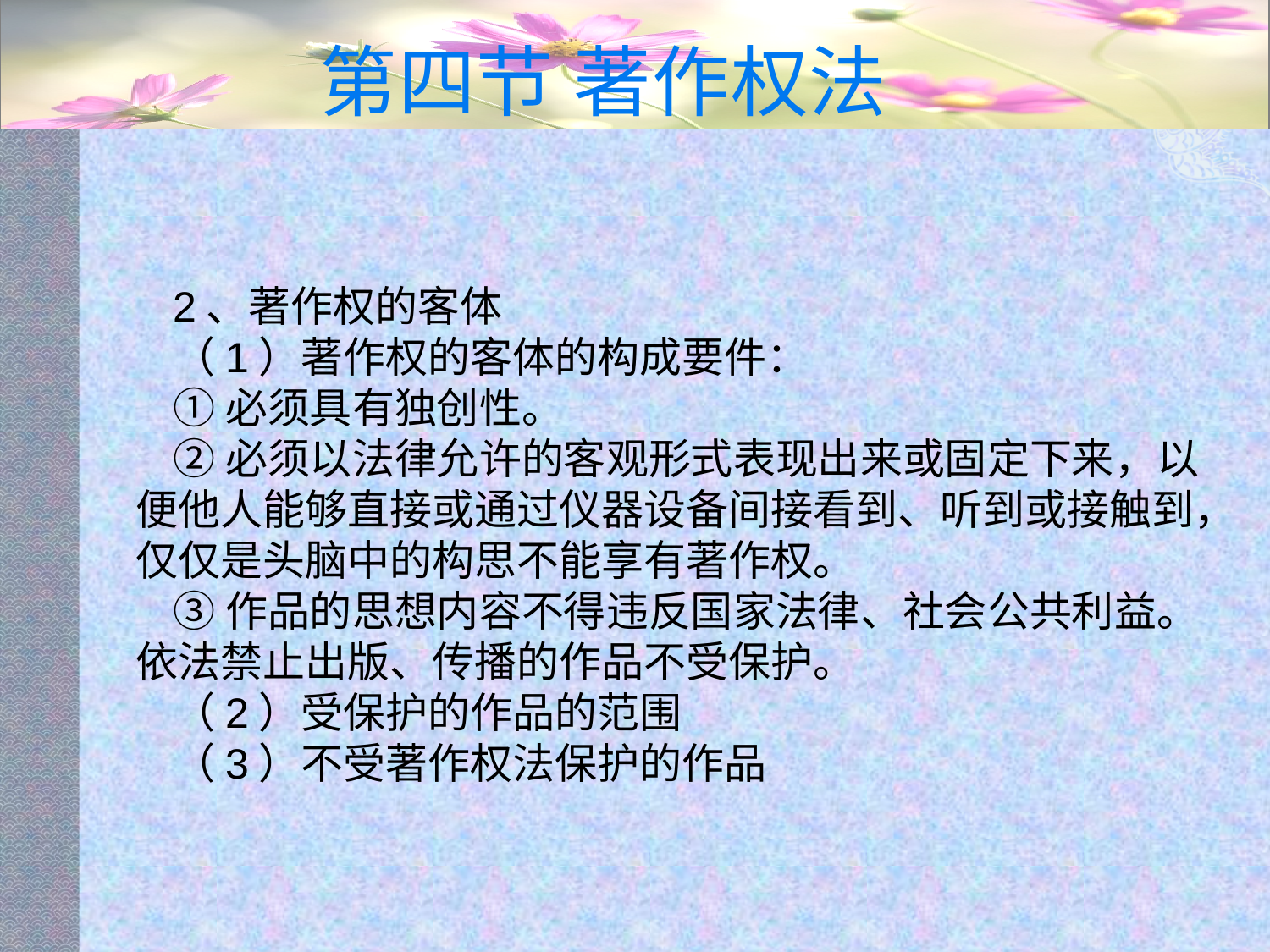

# 第四节 著作权法
2、著作权的客体
（1）著作权的客体的构成要件：
①必须具有独创性。
②必须以法律允许的客观形式表现出来或固定下来，以便他人能够直接或通过仪器设备间接看到、听到或接触到，仅仅是头脑中的构思不能享有著作权。
③作品的思想内容不得违反国家法律、社会公共利益。依法禁止出版、传播的作品不受保护。
（2）受保护的作品的范围
（3）不受著作权法保护的作品